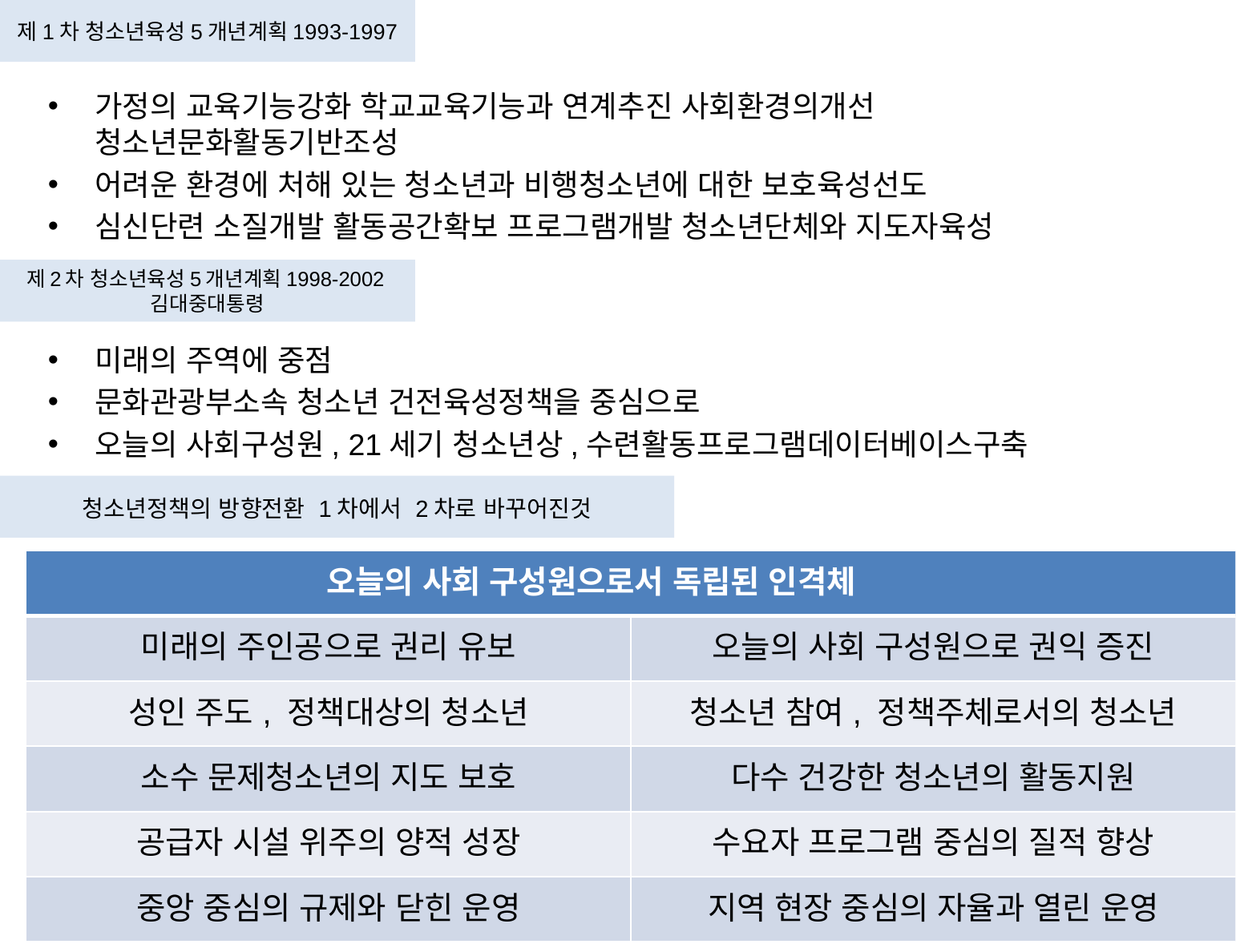

# 제1차 청소년육성5개년계획1993-1997
가정의 교육기능강화 학교교육기능과 연계추진 사회환경의개선 청소년문화활동기반조성
어려운 환경에 처해 있는 청소년과 비행청소년에 대한 보호육성선도
심신단련 소질개발 활동공간확보 프로그램개발 청소년단체와 지도자육성
제2차 청소년육성5개년계획1998-2002김대중대통령
미래의 주역에 중점
문화관광부소속 청소년 건전육성정책을 중심으로
오늘의 사회구성원, 21세기 청소년상,수련활동프로그램데이터베이스구축
청소년정책의 방향전환 1차에서 2차로 바꾸어진것
| 오늘의 사회 구성원으로서 독립된 인격체 |  |
| --- | --- |
| 미래의 주인공으로 권리 유보 | 오늘의 사회 구성원으로 권익 증진 |
| 성인 주도, 정책대상의 청소년 | 청소년 참여, 정책주체로서의 청소년 |
| 소수 문제청소년의 지도 보호 | 다수 건강한 청소년의 활동지원 |
| 공급자 시설 위주의 양적 성장 | 수요자 프로그램 중심의 질적 향상 |
| 중앙 중심의 규제와 닫힌 운영 | 지역 현장 중심의 자율과 열린 운영 |